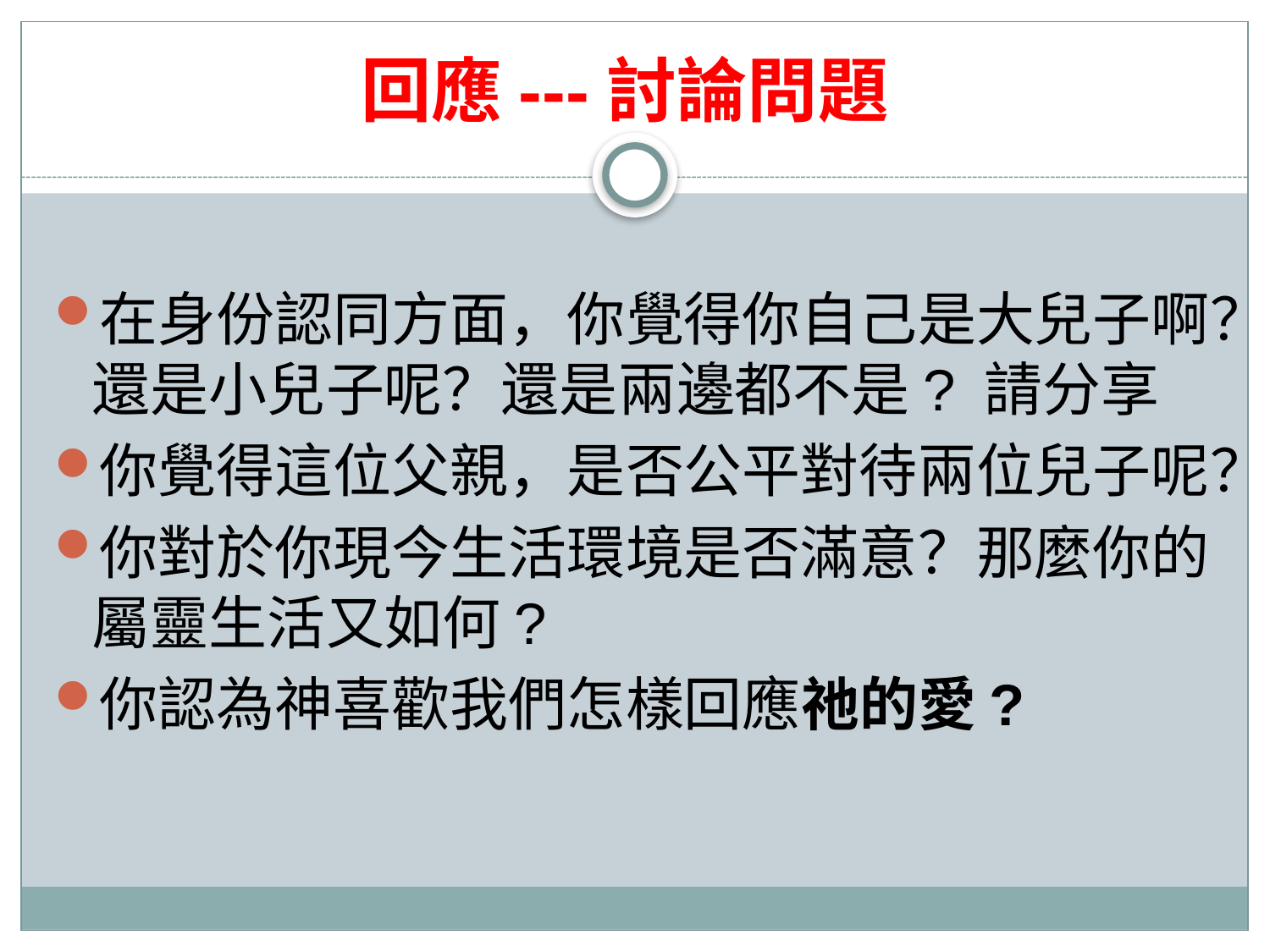

# 回應---討論問題

在身份認同方面，你覺得你自己是大兒子啊？還是小兒子呢？還是兩邊都不是? 請分享
你覺得這位父親，是否公平對待兩位兒子呢？
你對於你現今生活環境是否滿意？那麼你的屬靈生活又如何?
你認為神喜歡我們怎樣回應祂的愛?